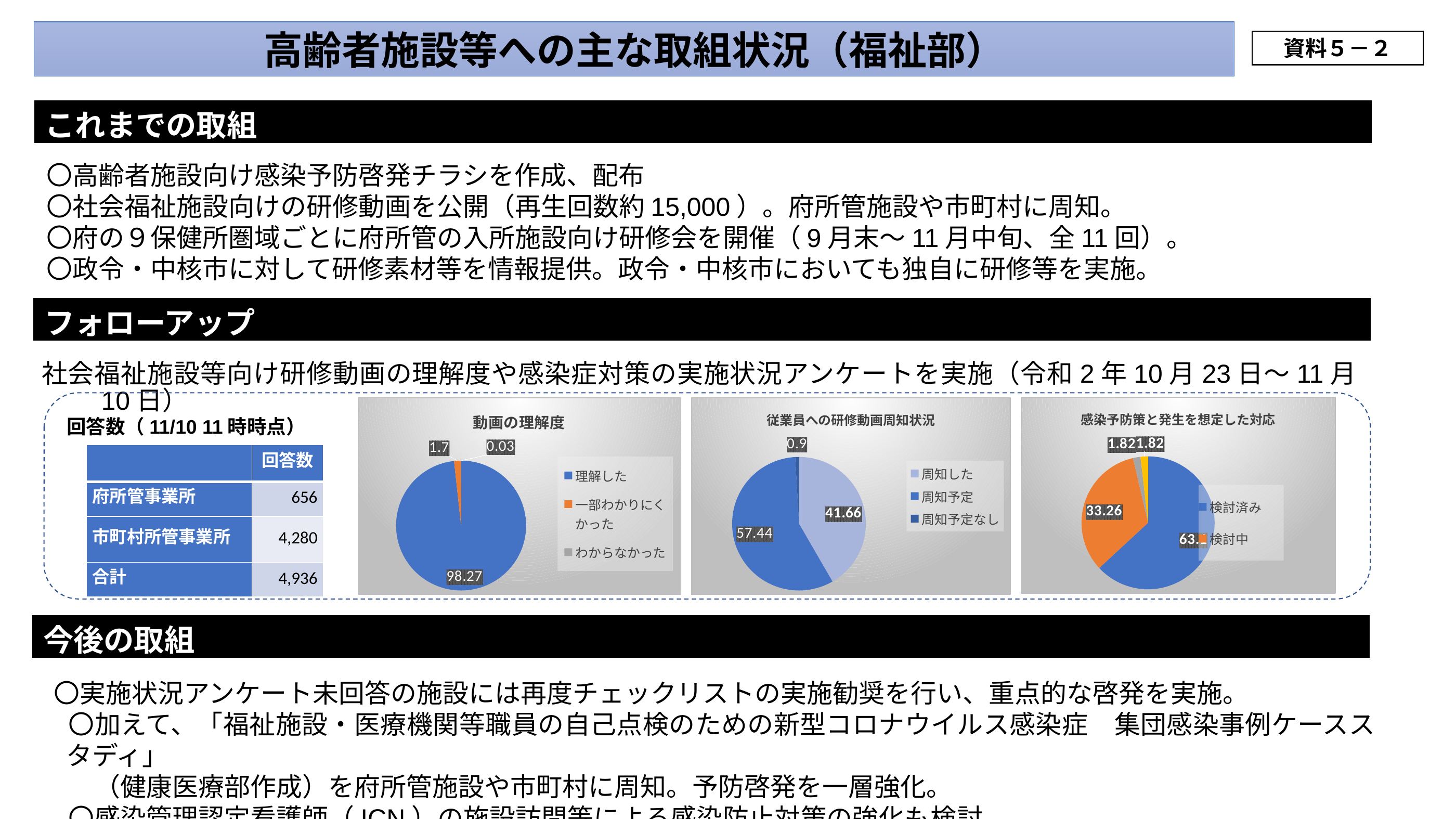

### Chart

| Category |
|---|

### Chart

| Category |
|---|
高齢者施設等への主な取組状況（福祉部）
資料５－２
これまでの取組
〇高齢者施設向け感染予防啓発チラシを作成、配布
〇社会福祉施設向けの研修動画を公開（再生回数約15,000）。府所管施設や市町村に周知。
〇府の９保健所圏域ごとに府所管の入所施設向け研修会を開催（9月末～11月中旬、全11回）。
〇政令・中核市に対して研修素材等を情報提供。政令・中核市においても独自に研修等を実施。
フォローアップ
社会福祉施設等向け研修動画の理解度や感染症対策の実施状況アンケートを実施（令和2年10月23日～11月10日）

### Chart: 感染予防策と発生を想定した対応

| Category |  |
|---|---|
| 検討済み | 63.1 |
| 検討中 | 33.26 |
| 1月以内に検討 | 1.82 |
| 未定 | 1.82 |

### Chart: 動画の理解度

| Category |  |
|---|---|
| 理解した | 98.27 |
| 一部わかりにくかった | 1.7 |
| わからなかった | 0.03 |

### Chart: 従業員への研修動画周知状況

| Category |  |
|---|---|
| 周知した | 41.66 |
| 周知予定 | 57.44 |
| 周知予定なし | 0.9 |
回答数（11/10 11時時点）
|  | 回答数 |
| --- | --- |
| 府所管事業所 | 656 |
| 市町村所管事業所 | 4,280 |
| 合計 | 4,936 |
今後の取組
〇実施状況アンケート未回答の施設には再度チェックリストの実施勧奨を行い、重点的な啓発を実施。
　〇加えて、「福祉施設・医療機関等職員の自己点検のための新型コロナウイルス感染症　集団感染事例ケーススタディ」
　　（健康医療部作成）を府所管施設や市町村に周知。予防啓発を一層強化。
　〇感染管理認定看護師（ICN）の施設訪問等による感染防止対策の強化も検討。